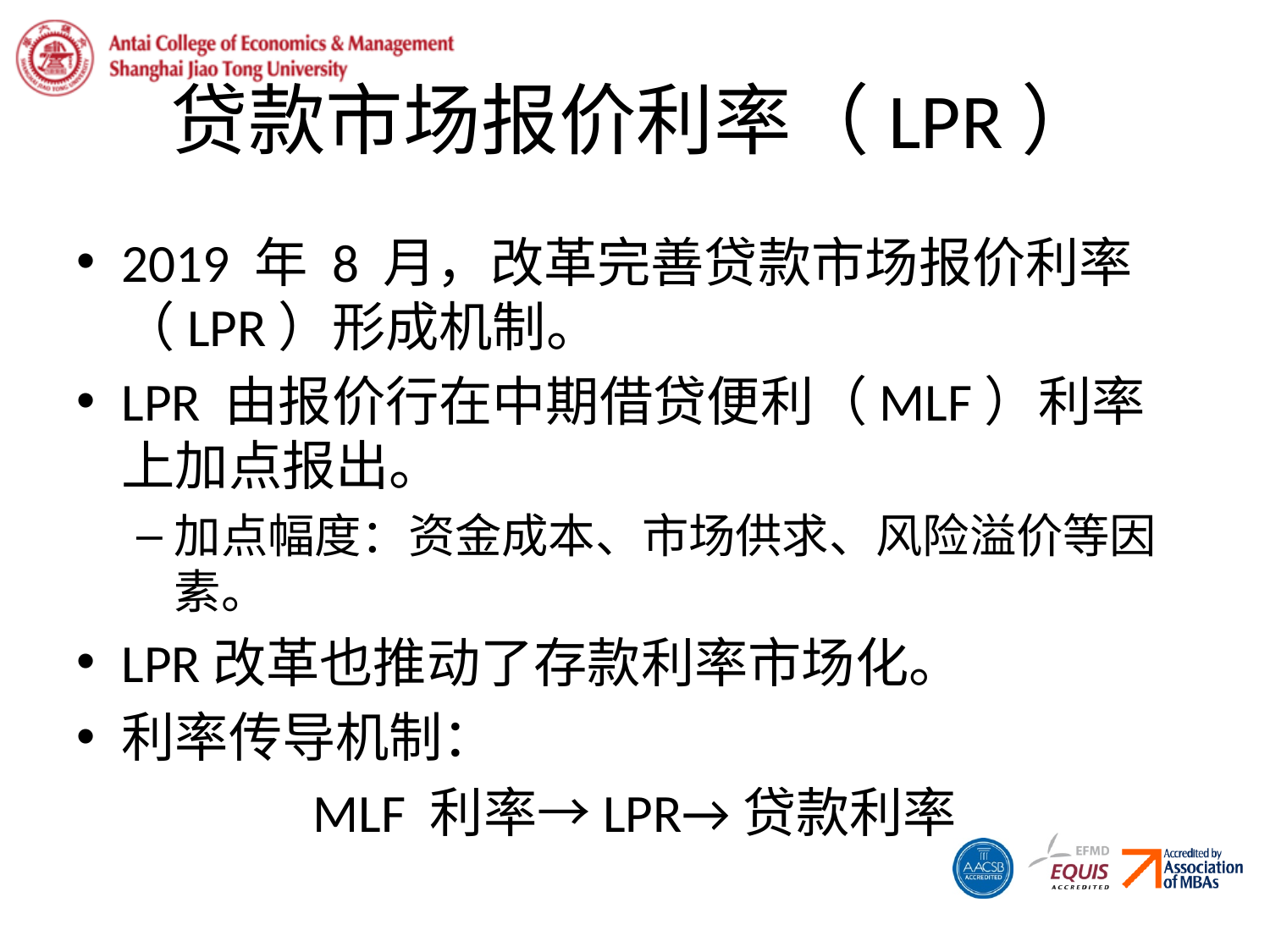

# 贷款市场报价利率（LPR）
2019 年 8 月，改革完善贷款市场报价利率（LPR）形成机制。
LPR 由报价行在中期借贷便利（MLF）利率上加点报出。
加点幅度：资金成本、市场供求、风险溢价等因素。
LPR改革也推动了存款利率市场化。
利率传导机制：
MLF 利率→LPR→贷款利率